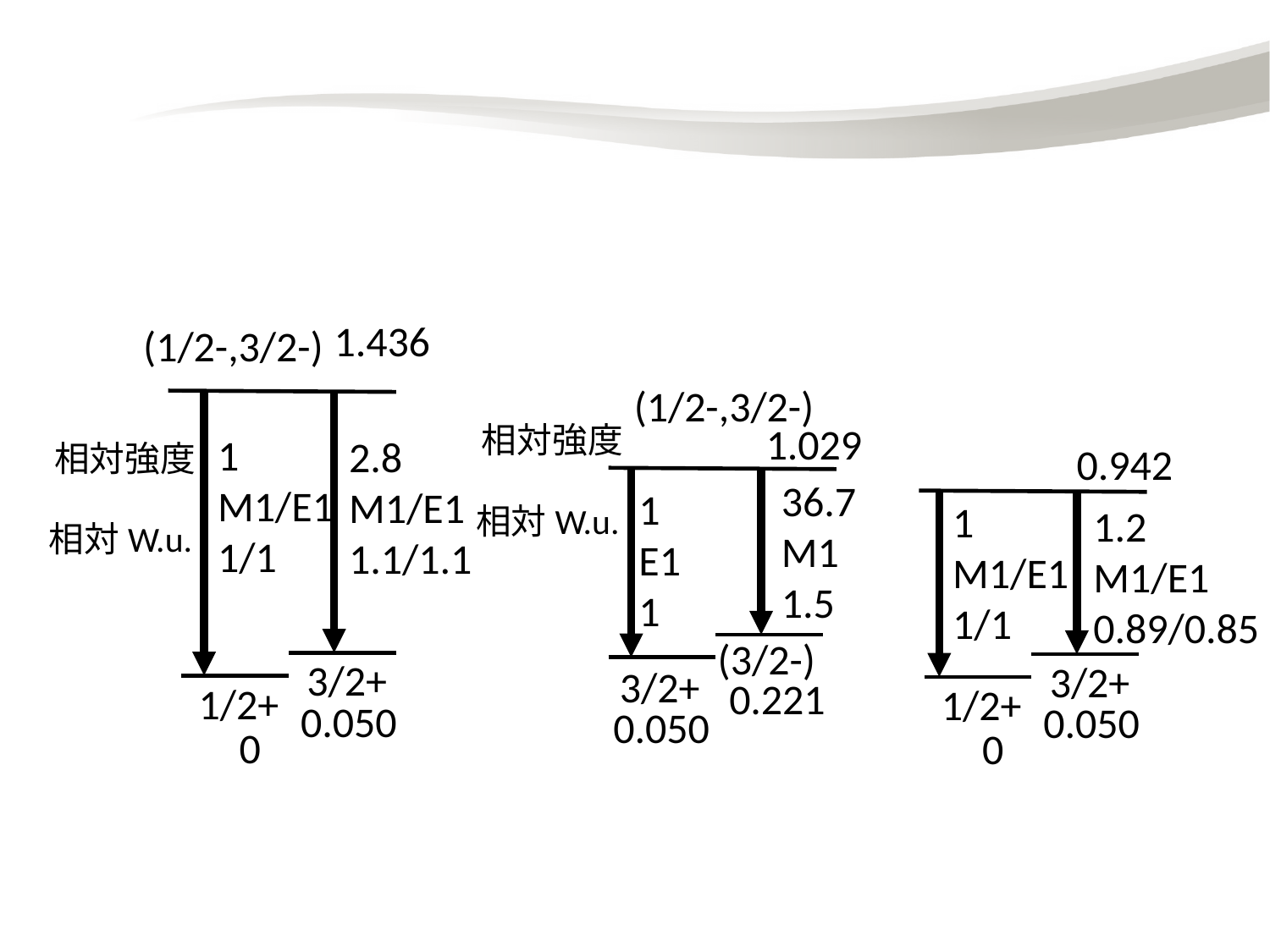

1.436
(1/2-,3/2-)
1
M1/E1
1/1
2.8
M1/E1
1.1/1.1
相対強度
相対W.u.
3/2+
1/2+
0.050
0
(1/2-,3/2-)
相対強度
1.029
36.7
M1
1.5
1
E1
1
相対W.u.
(3/2-)
3/2+
0.221
0.050
0.942
1
M1/E1
1/1
1.2
M1/E1
0.89/0.85
3/2+
1/2+
0.050
0